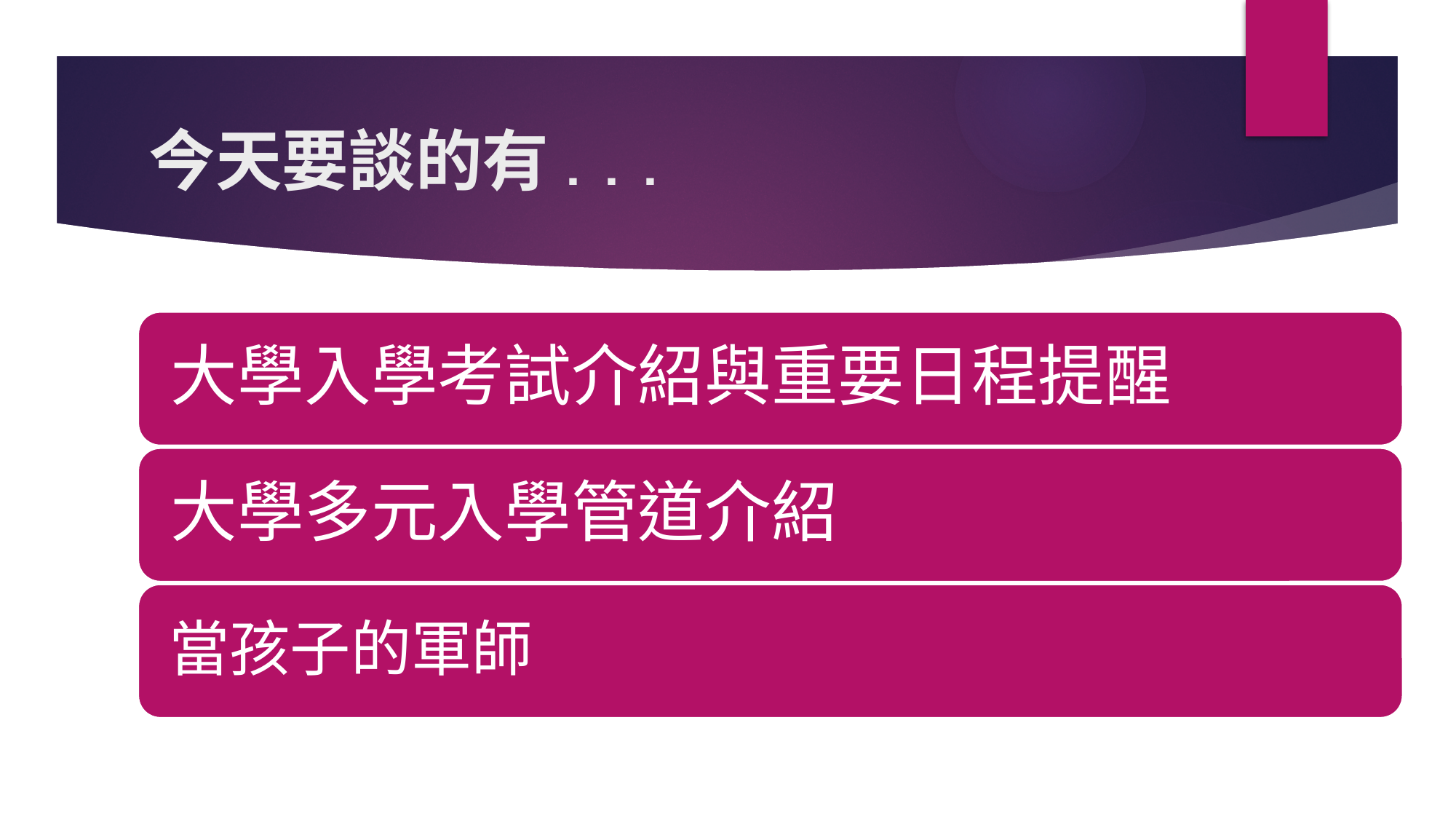

# 今天要談的有. . .
大學入學考試介紹與重要日程提醒
大學多元入學管道介紹
當孩子的軍師